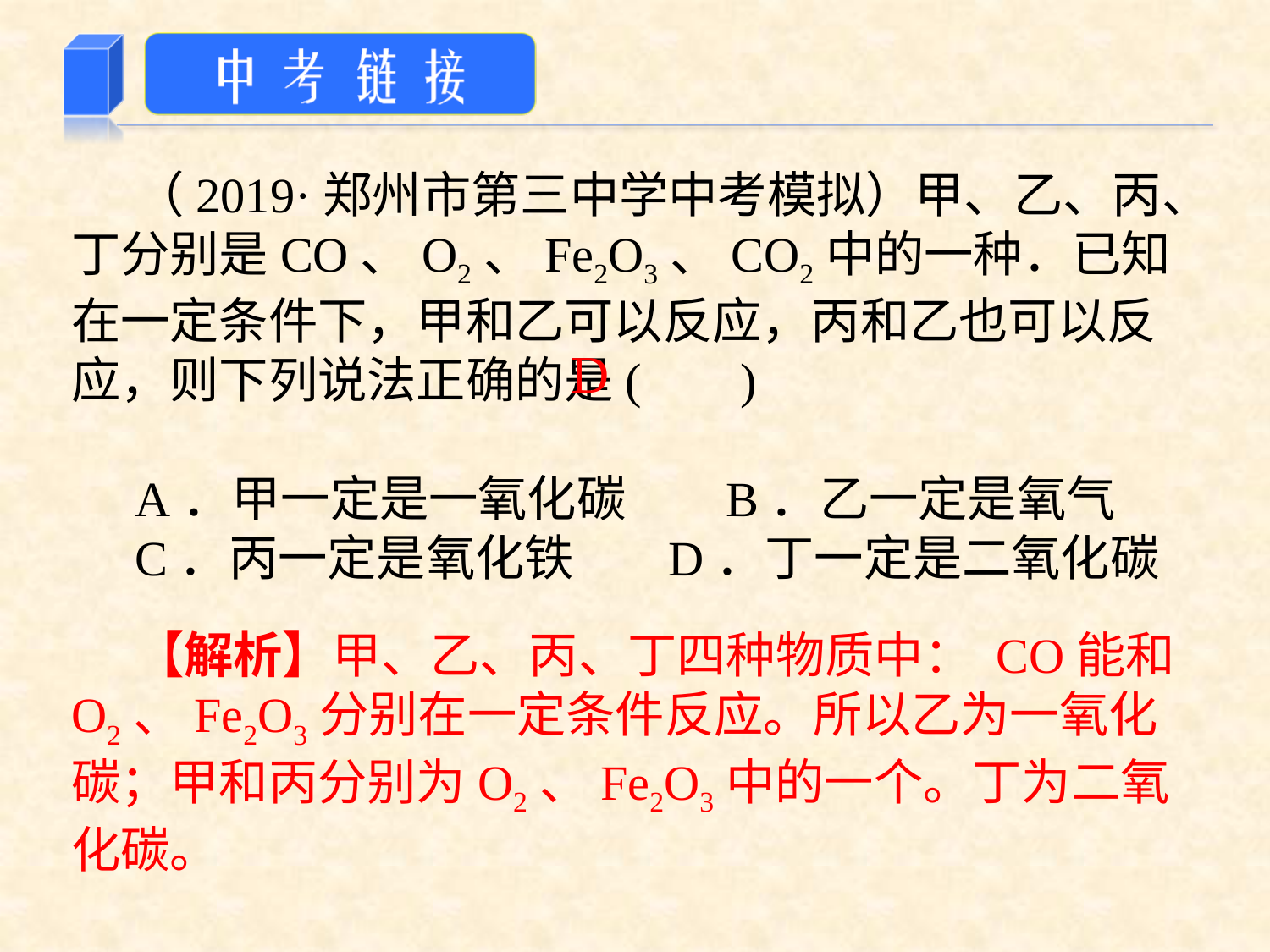

（2019·郑州市第三中学中考模拟）甲、乙、丙、丁分别是CO、O2、Fe2O3、CO2中的一种．已知在一定条件下，甲和乙可以反应，丙和乙也可以反应，则下列说法正确的是(        )

A．甲一定是一氧化碳        B．乙一定是氧气
C．丙一定是氧化铁	       D．丁一定是二氧化碳
D
【解析】甲、乙、丙、丁四种物质中： CO能和O2、Fe2O3分别在一定条件反应。所以乙为一氧化碳；甲和丙分别为O2、Fe2O3中的一个。丁为二氧化碳。